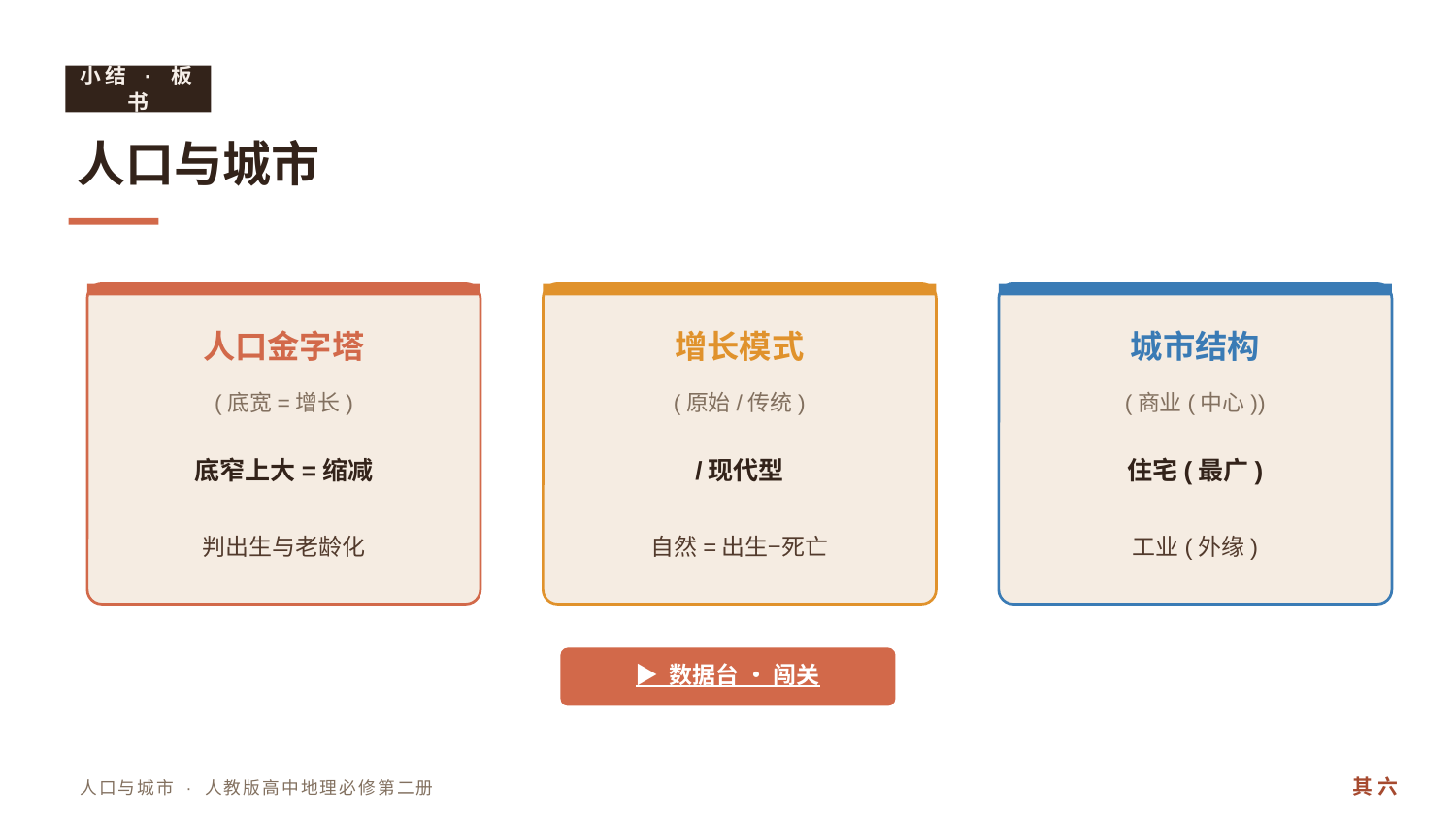

小结 · 板书

人口与城市

人口金字塔
增长模式
城市结构
(底宽=增长)
(原始/传统)
(商业(中心))
底窄上大=缩减
/现代型
住宅(最广)
判出生与老龄化
自然=出生−死亡
工业(外缘)
▶  数据台 · 闯关

其 六
人口与城市 · 人教版高中地理必修第二册